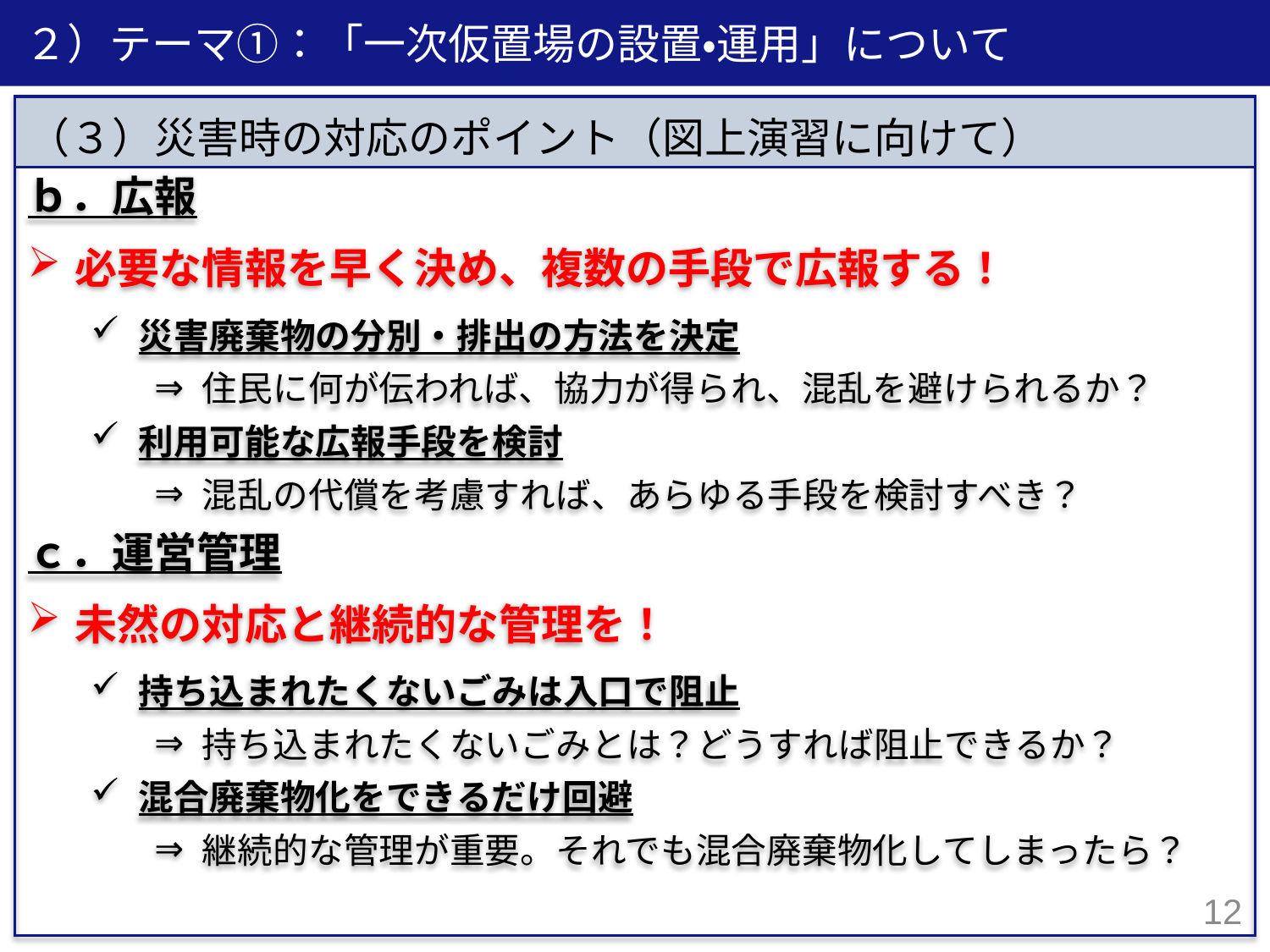

２）テーマ①：「一次仮置場の設置・運用」について

ｂ．広報
必要な情報を早く決め、複数の手段で広報する！
災害廃棄物の分別・排出の方法を決定
住民に何が伝われば、協力が得られ、混乱を避けられるか？
利用可能な広報手段を検討
混乱の代償を考慮すれば、あらゆる手段を検討すべき？
ｃ．運営管理
未然の対応と継続的な管理を！
持ち込まれたくないごみは入口で阻止
持ち込まれたくないごみとは？どうすれば阻止できるか？
混合廃棄物化をできるだけ回避
継続的な管理が重要。それでも混合廃棄物化してしまったら？
（３）災害時の対応のポイント（図上演習に向けて）
12